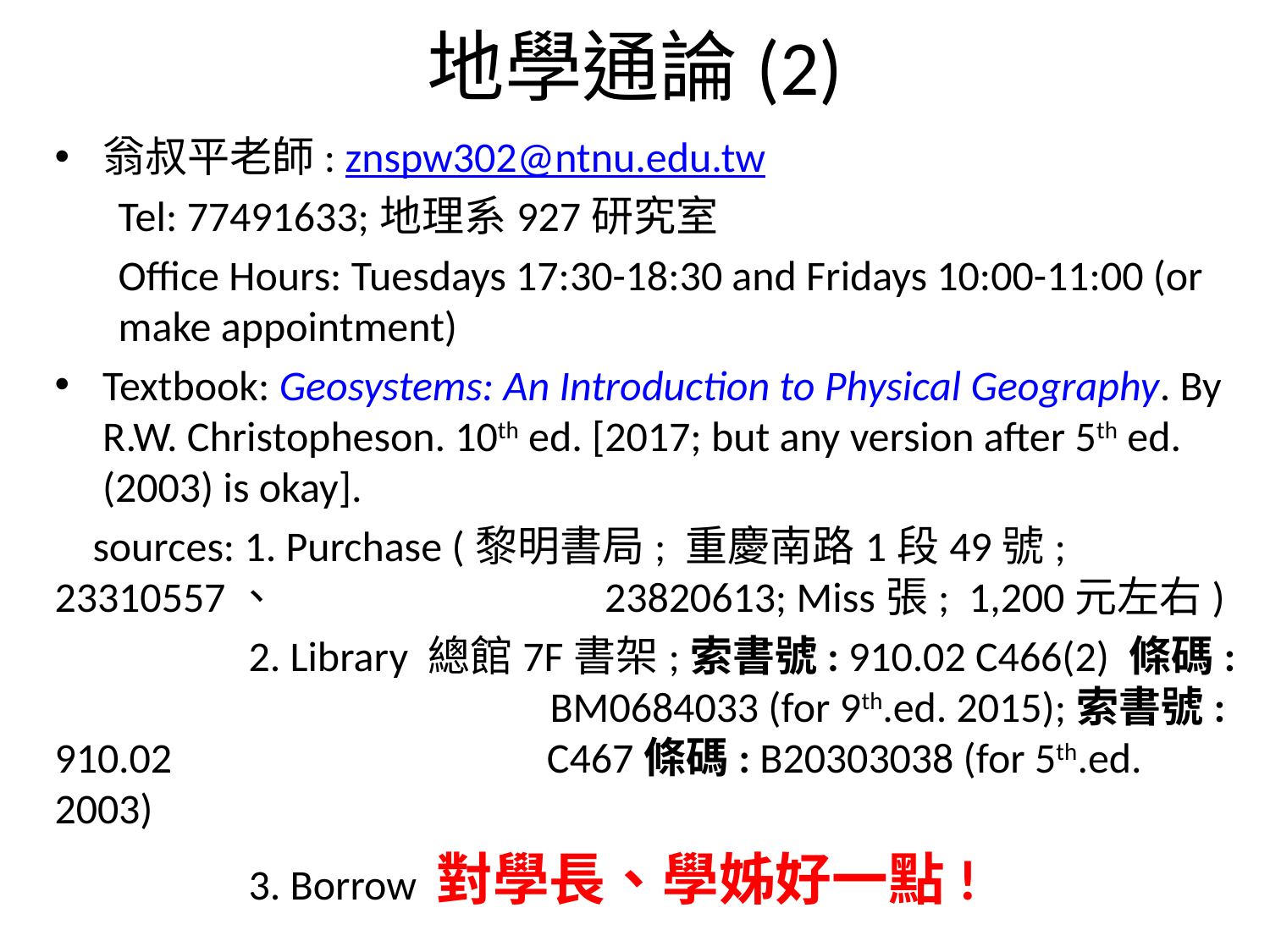

# 地學通論(2)
翁叔平老師: znspw302@ntnu.edu.tw
Tel: 77491633;地理系927研究室
Office Hours: Tuesdays 17:30-18:30 and Fridays 10:00-11:00 (or make appointment)
Textbook: Geosystems: An Introduction to Physical Geography. By R.W. Christopheson. 10th ed. [2017; but any version after 5th ed. (2003) is okay].
    sources: 1. Purchase (黎明書局; 重慶南路1段49號; 23310557、	                              23820613; Miss張;  1,200元左右)
	       2. Library 總館7F書架;索書號: 910.02 C466(2) 條碼: 	    		            BM0684033 (for 9th.ed. 2015);索書號: 910.02 	                         C467條碼: B20303038 (for 5th.ed. 2003)
	       3. Borrow 對學長、學姊好一點!